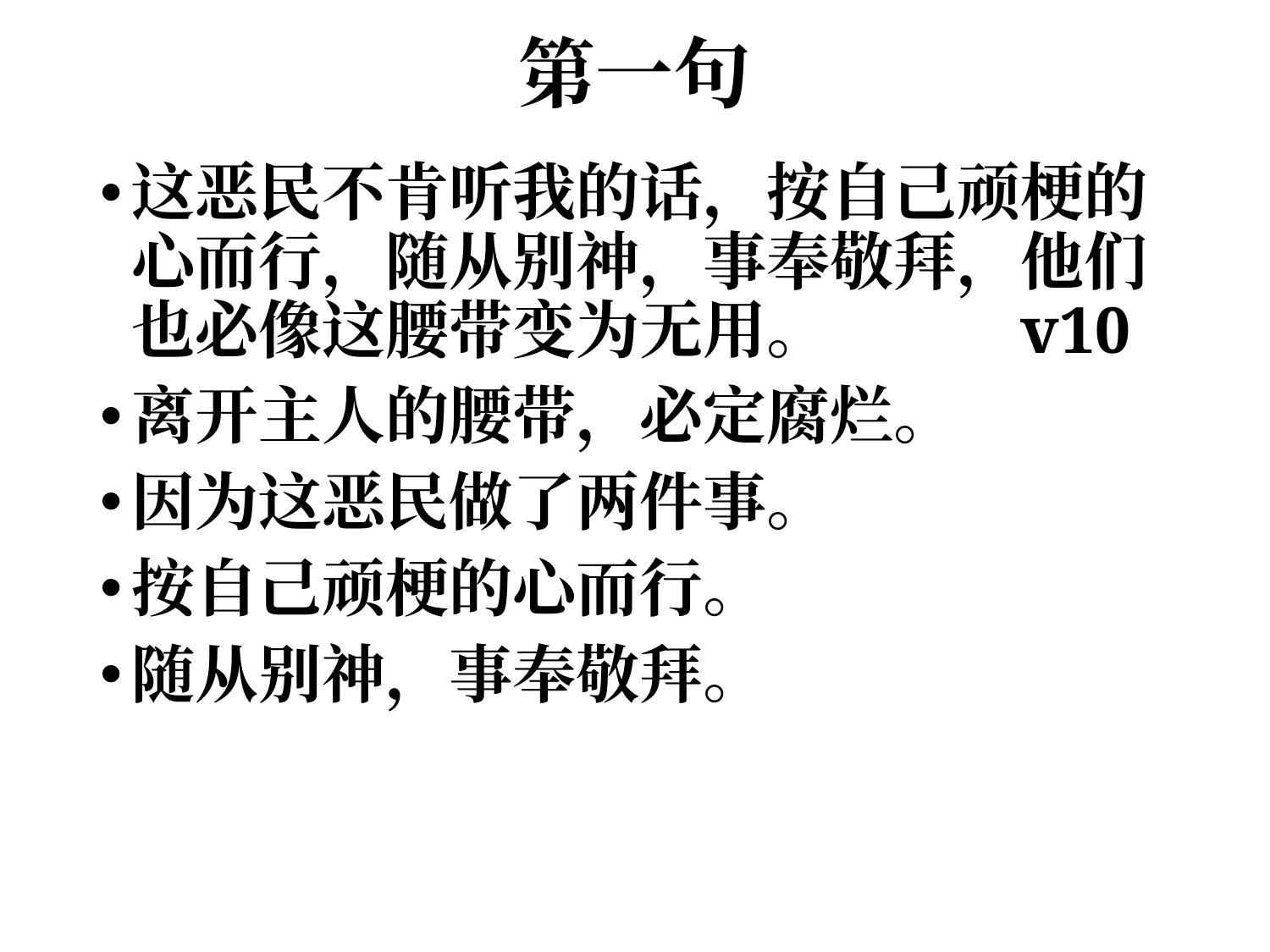

# 第一句
这恶民不肯听我的话，按自己顽梗的心而行，随从别神，事奉敬拜，他们也必像这腰带变为无用。		v10
离开主人的腰带，必定腐烂。
因为这恶民做了两件事。
按自己顽梗的心而行。
随从别神，事奉敬拜。